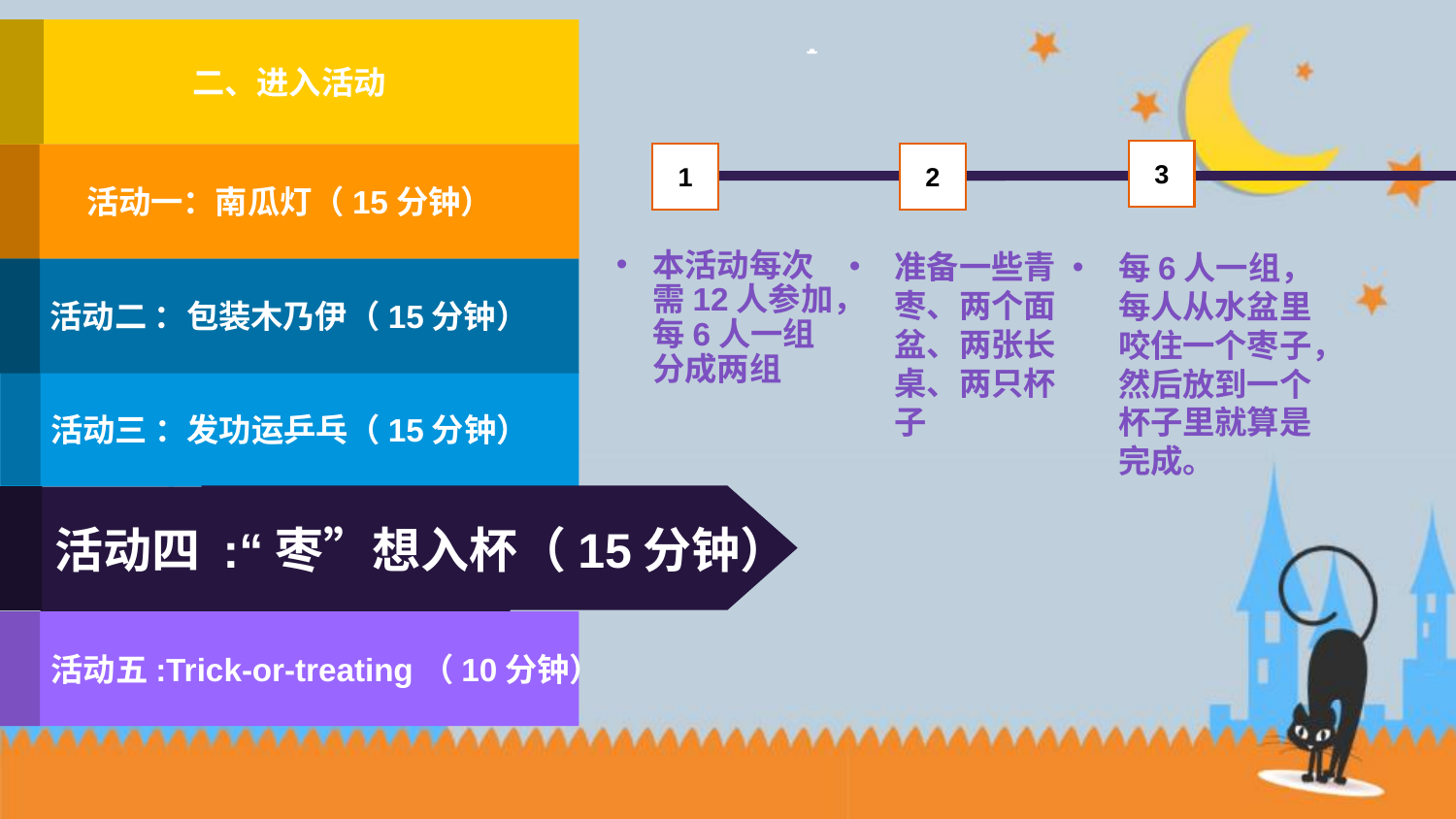

二、进入活动

3
1
2

本活动每次需12人参加，每6人一组分成两组

活动一：南瓜灯（15分钟）
准备一些青枣、两个面盆、两张长桌、两只杯子
每6人一组，每人从水盆里咬住一个枣子，然后放到一个杯子里就算是完成。
活动二 ：包装木乃伊（15分钟）

活动三 ：发功运乒乓（15分钟）
活动四 :“枣”想入杯（15分钟）

    活动五:Trick-or-treating（10分钟）